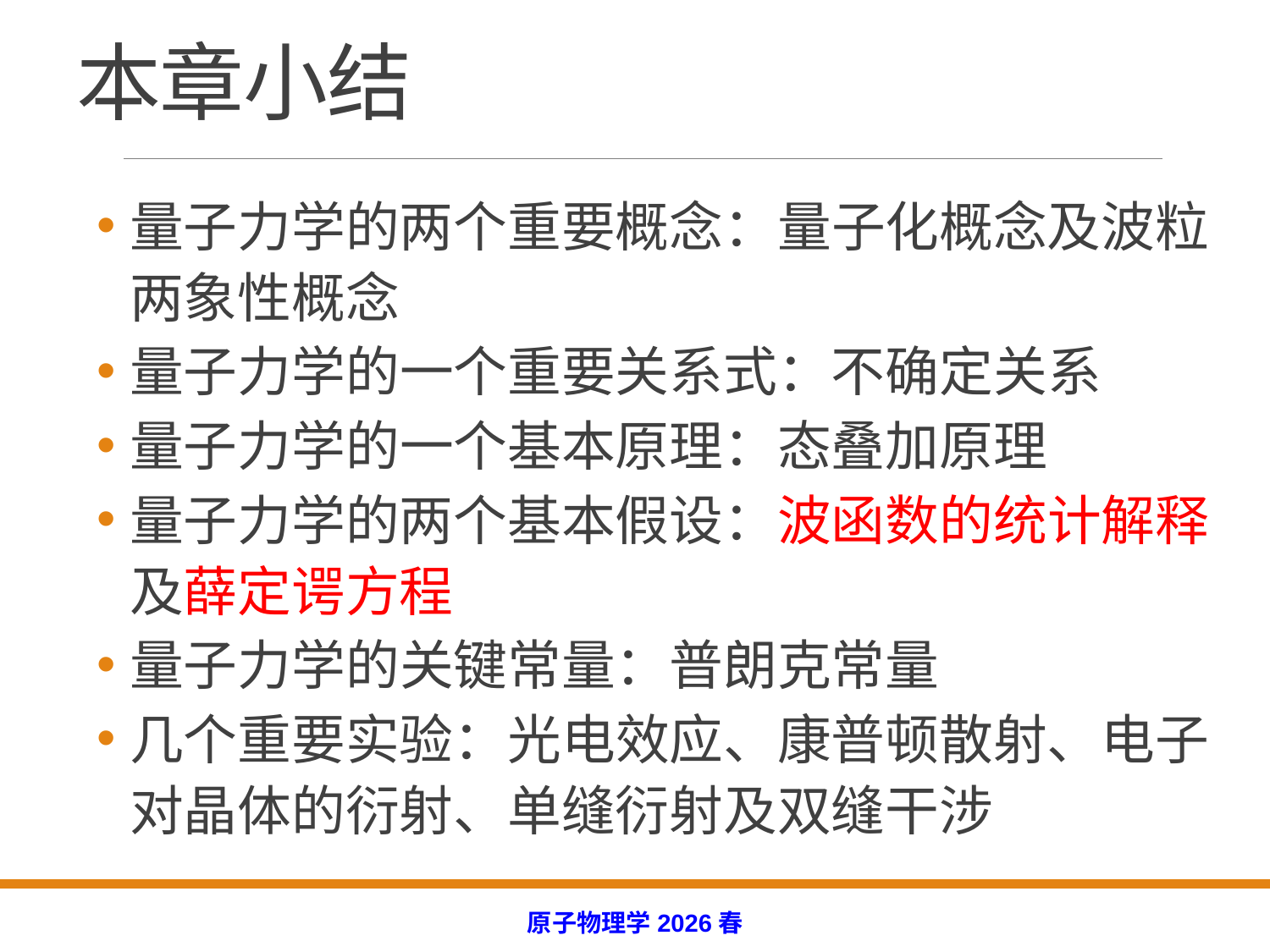

# 本章小结
量子力学的两个重要概念：量子化概念及波粒两象性概念
量子力学的一个重要关系式：不确定关系
量子力学的一个基本原理：态叠加原理
量子力学的两个基本假设：波函数的统计解释及薛定谔方程
量子力学的关键常量：普朗克常量
几个重要实验：光电效应、康普顿散射、电子对晶体的衍射、单缝衍射及双缝干涉
原子物理学2026春
181